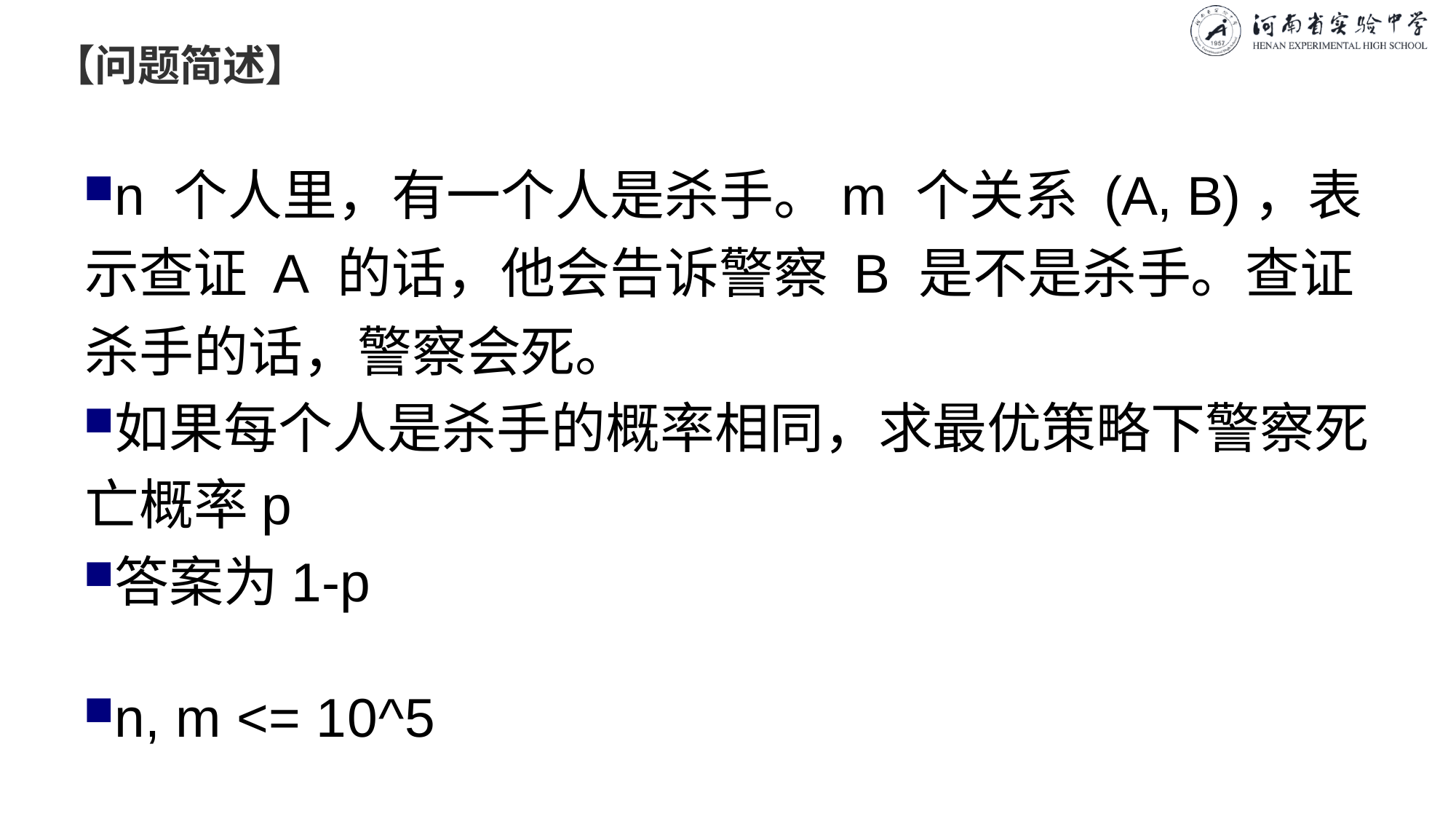

# 【问题简述】
n 个人里，有一个人是杀手。m 个关系 (A, B)，表示查证 A 的话，他会告诉警察 B 是不是杀手。查证杀手的话，警察会死。
如果每个人是杀手的概率相同，求最优策略下警察死亡概率p
答案为1-p

n, m <= 10^5